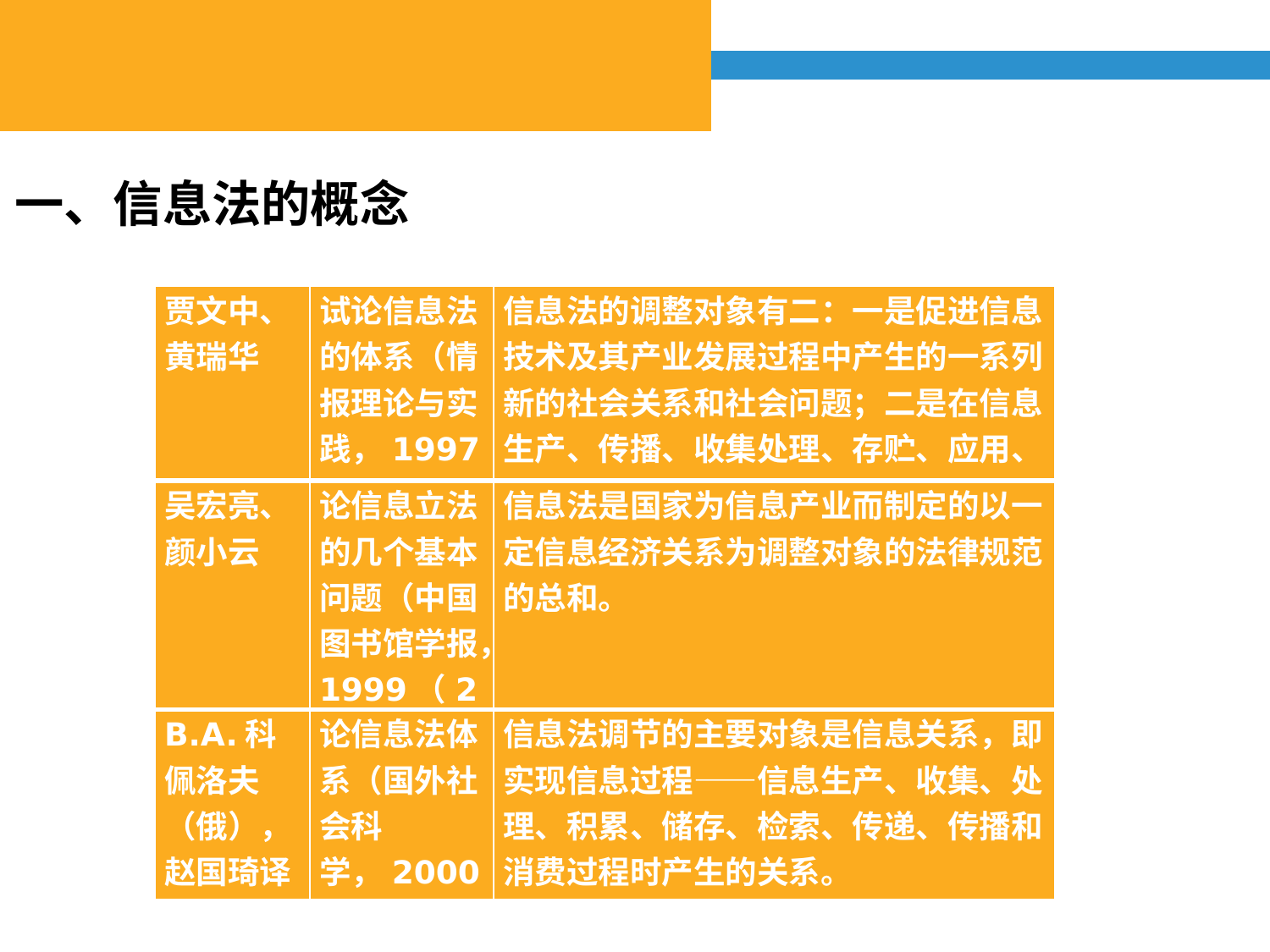

一、信息法的概念

| 贾文中、黄瑞华 | 试论信息法的体系（情报理论与实践，1997（1）） | 信息法的调整对象有二：一是促进信息技术及其产业发展过程中产生的一系列新的社会关系和社会问题；二是在信息生产、传播、收集处理、存贮、应用、交换等环节中所产生的各种社会关系。 |
| --- | --- | --- |
| 吴宏亮、颜小云 | 论信息立法的几个基本问题（中国图书馆学报，1999（2） | 信息法是国家为信息产业而制定的以一定信息经济关系为调整对象的法律规范的总和。 |
| B.A.科佩洛夫（俄），赵国琦译 | 论信息法体系（国外社会科学，2000（5）） | 信息法调节的主要对象是信息关系，即实现信息过程——信息生产、收集、处理、积累、储存、检索、传递、传播和消费过程时产生的关系。 |